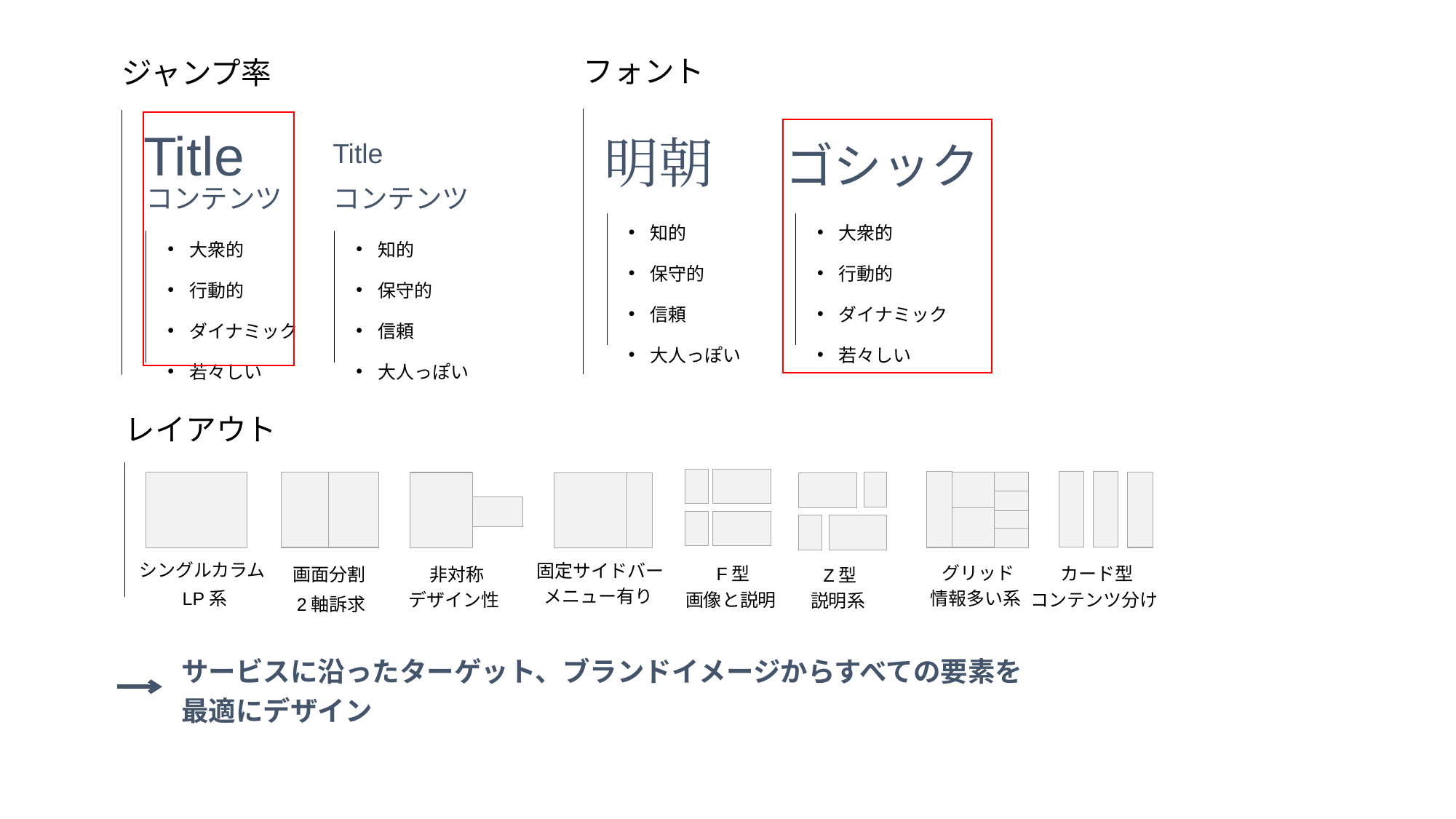

| フォント |
| --- |
|  |
| ジャンプ率 |
| --- |
|  |
Title
明朝

ゴシック

Title
コンテンツ
コンテンツ
| 知的 保守的 信頼 大人っぽい |
| --- |
| 大衆的 行動的 ダイナミック 若々しい |
| --- |
| 大衆的 行動的 ダイナミック 若々しい |
| --- |
| 知的 保守的 信頼 大人っぽい |
| --- |
| レイアウト |
| --- |
|  |

固定サイドバー
シングルカラム

グリッド
F型
カード型
非対称
画面分割
Z型
メニュー有り
LP系
情報多い系
画像と説明
コンテンツ分け
デザイン性
説明系
2軸訴求
サービスに沿ったターゲット、ブランドイメージからすべての要素を
最適にデザイン